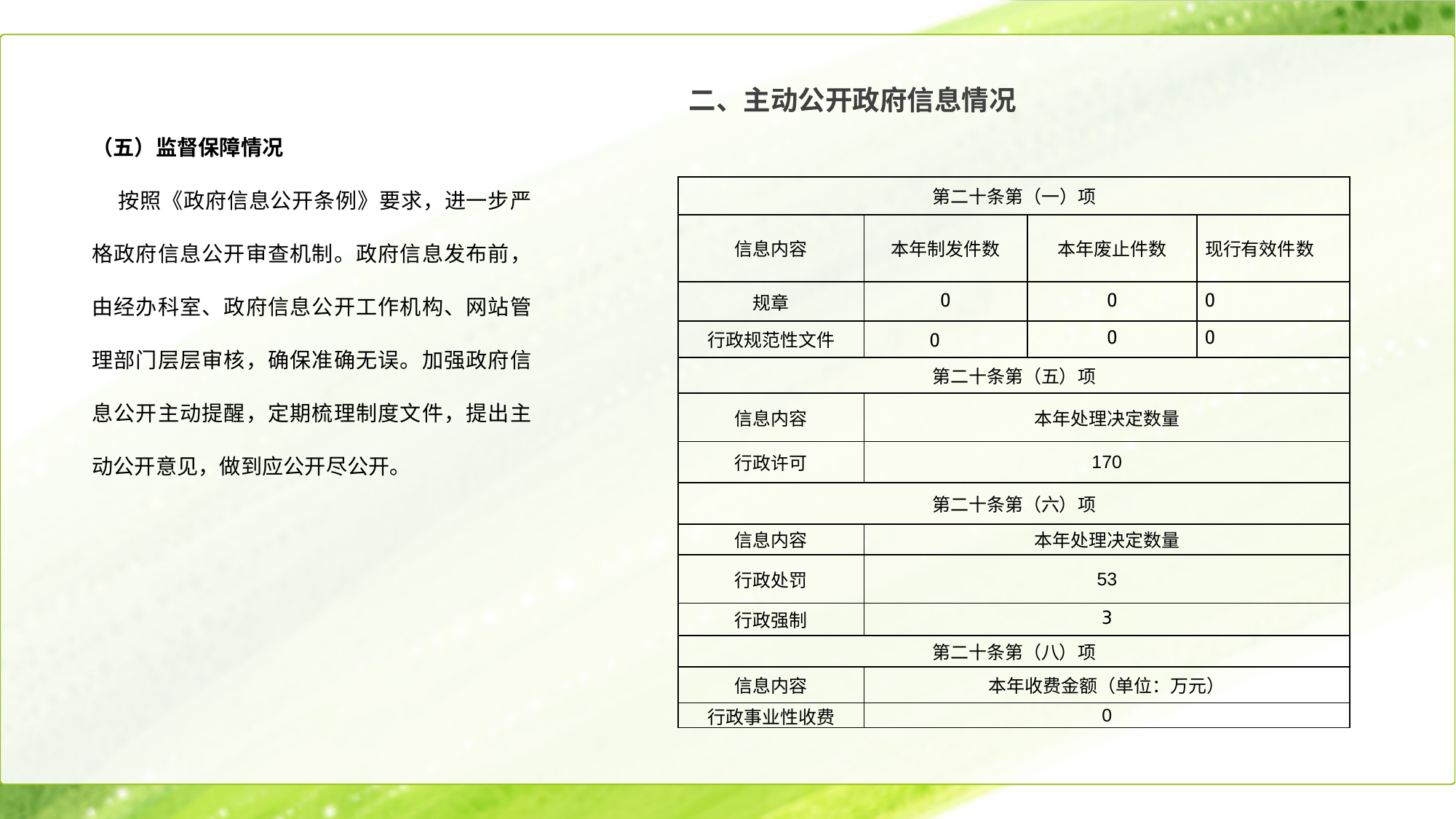

二、主动公开政府信息情况
（五）监督保障情况
    按照《政府信息公开条例》要求，进一步严格政府信息公开审查机制。政府信息发布前，由经办科室、政府信息公开工作机构、网站管理部门层层审核，确保准确无误。加强政府信息公开主动提醒，定期梳理制度文件，提出主动公开意见，做到应公开尽公开。
| 第二十条第（一）项 |  |  |  |
| --- | --- | --- | --- |
| 信息内容 | 本年制发件数 | 本年废止件数 | 现行有效件数 |
| 规章 | 0 | 0 | 0 |
| 行政规范性文件 | 0 | 0 | 0 |
| 第二十条第（五）项 |  |  |  |
| 信息内容 | 本年处理决定数量 |  |  |
| 行政许可 | 170 |  |  |
| 第二十条第（六）项 |  |  |  |
| 信息内容 | 本年处理决定数量 |  |  |
| 行政处罚 | 53 |  |  |
| 行政强制 | 3 |  |  |
| 第二十条第（八）项 |  |  |  |
| 信息内容 | 本年收费金额（单位：万元） |  |  |
| 行政事业性收费 | 0 |  |  |